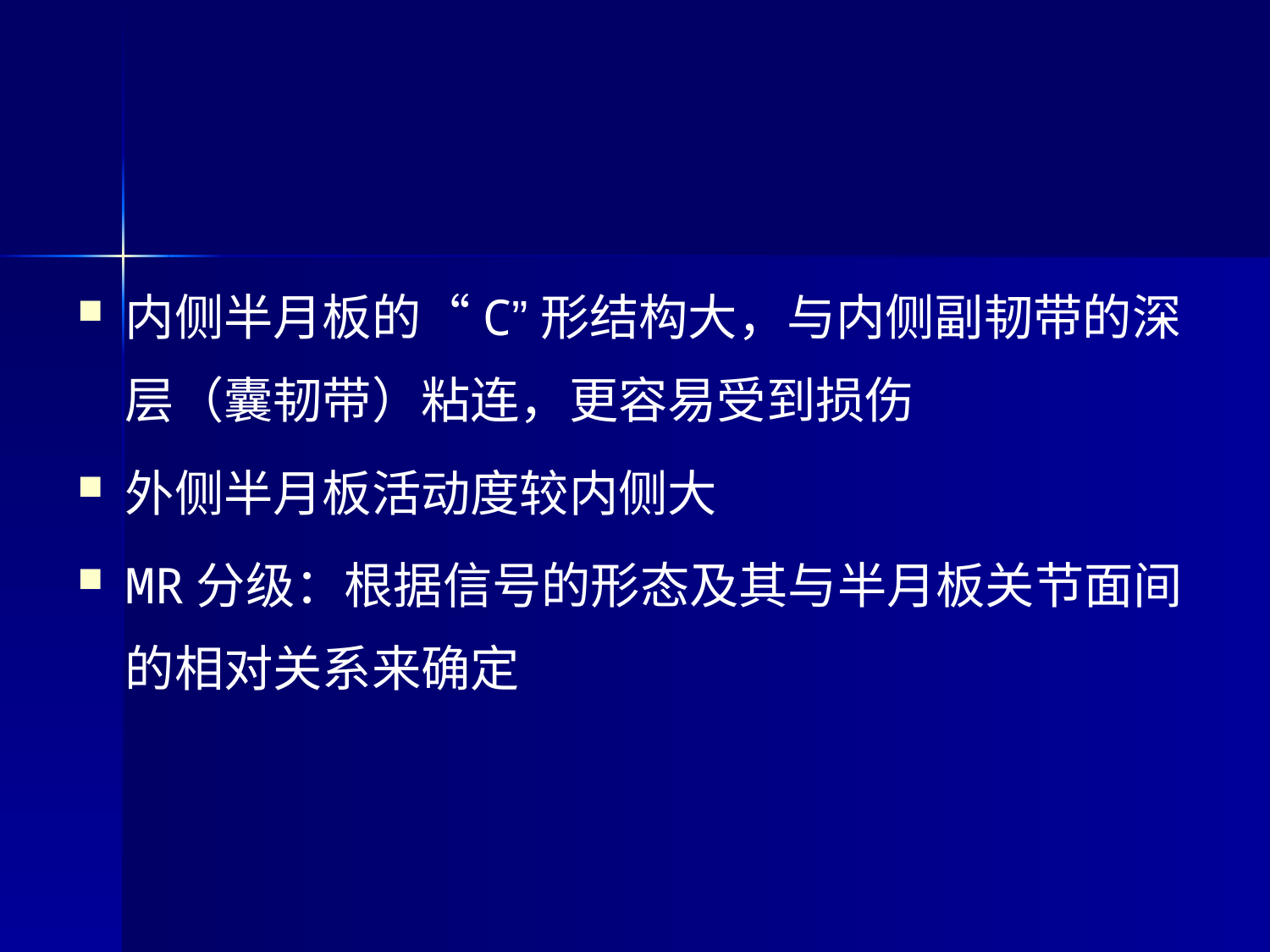

内侧半月板的“C”形结构大，与内侧副韧带的深层（囊韧带）粘连，更容易受到损伤
外侧半月板活动度较内侧大
MR分级：根据信号的形态及其与半月板关节面间的相对关系来确定